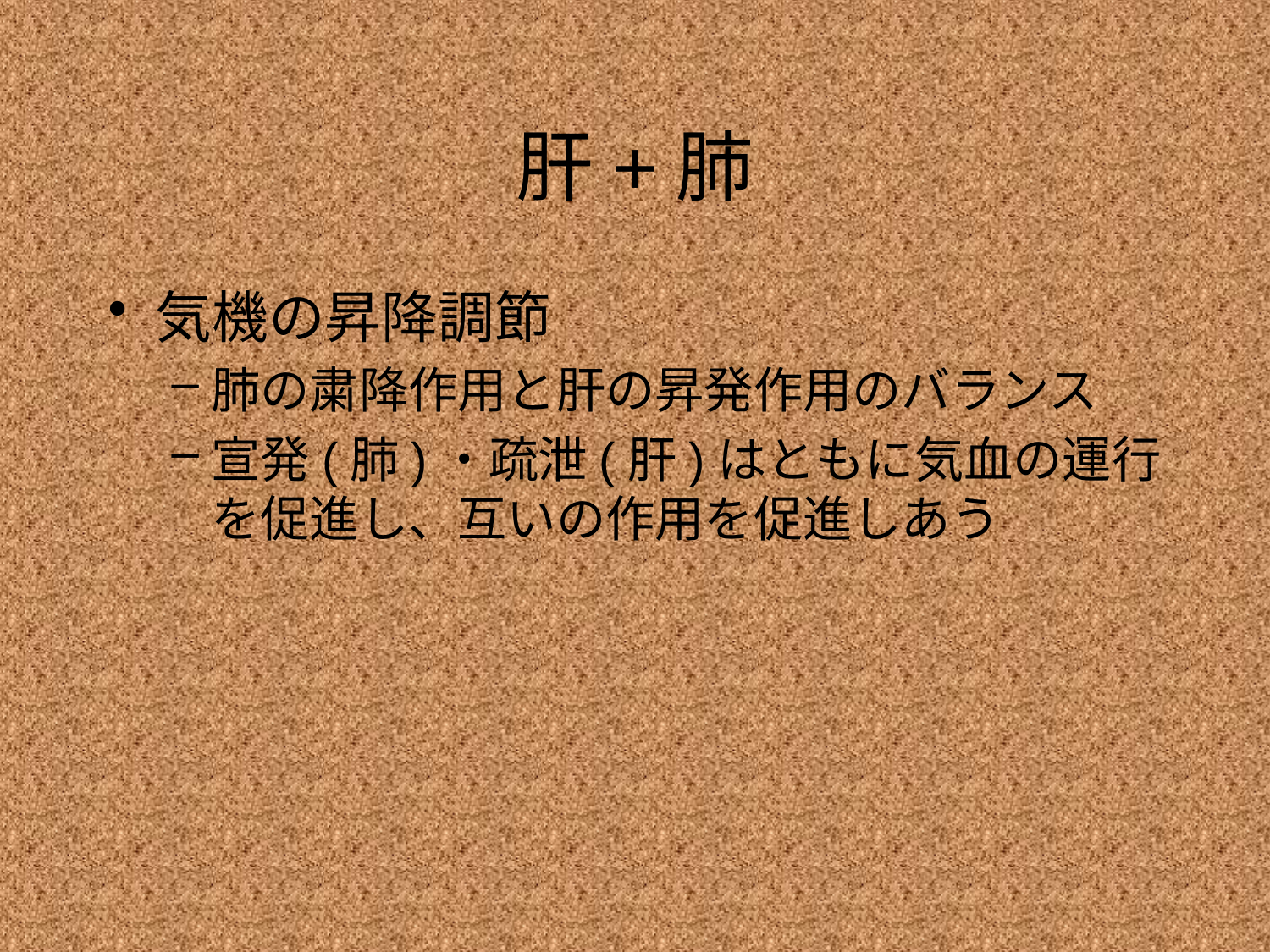

# 肝+肺
気機の昇降調節
肺の粛降作用と肝の昇発作用のバランス
宣発(肺)・疏泄(肝)はともに気血の運行を促進し、互いの作用を促進しあう